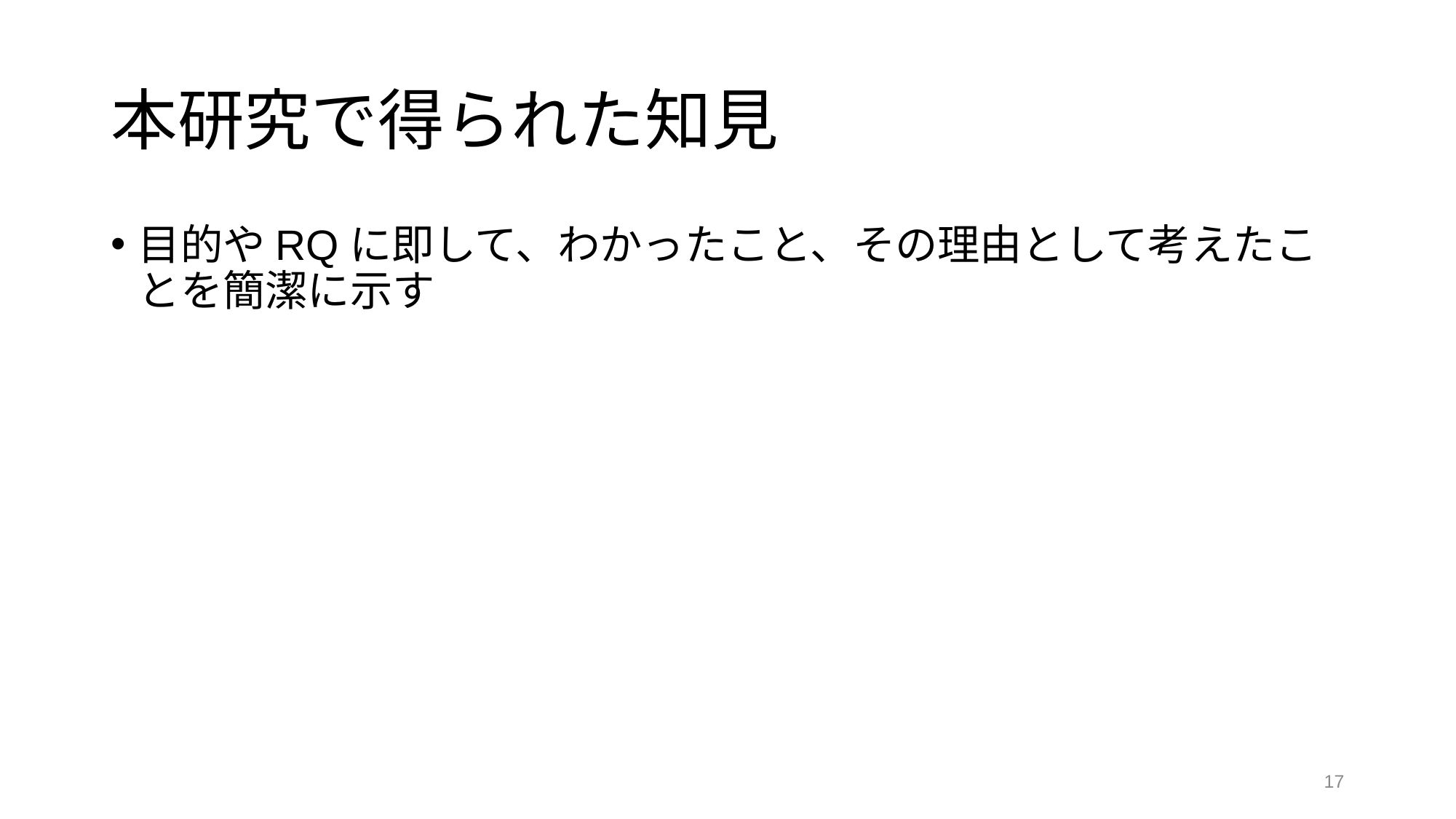

# 本研究で得られた知見
目的やRQに即して、わかったこと、その理由として考えたことを簡潔に示す
17